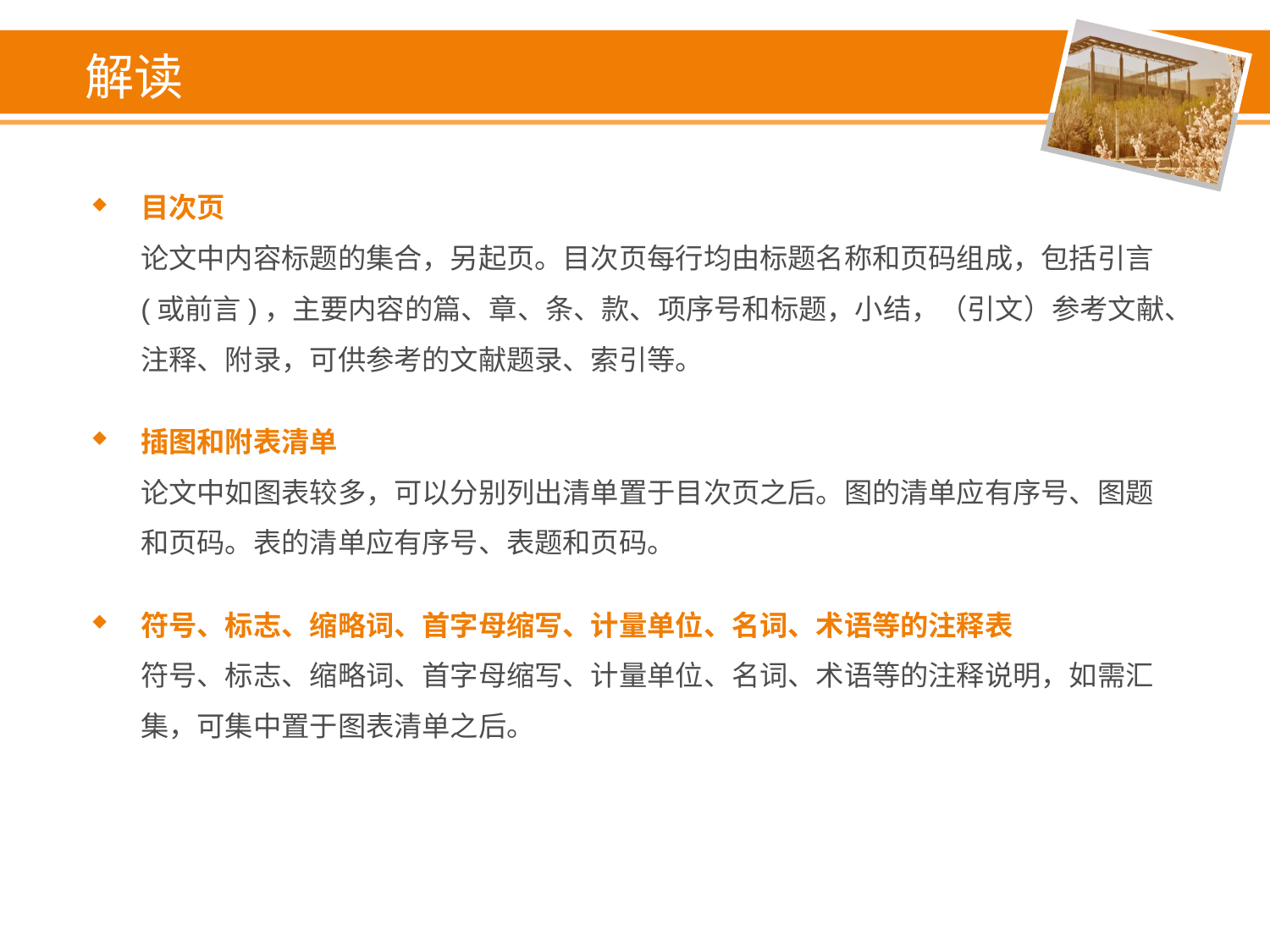

# 解读
目次页
论文中内容标题的集合，另起页。目次页每行均由标题名称和页码组成，包括引言(或前言)，主要内容的篇、章、条、款、项序号和标题，小结，（引文）参考文献、注释、附录，可供参考的文献题录、索引等。
插图和附表清单
论文中如图表较多，可以分别列出清单置于目次页之后。图的清单应有序号、图题和页码。表的清单应有序号、表题和页码。
符号、标志、缩略词、首字母缩写、计量单位、名词、术语等的注释表
符号、标志、缩略词、首字母缩写、计量单位、名词、术语等的注释说明，如需汇集，可集中置于图表清单之后。